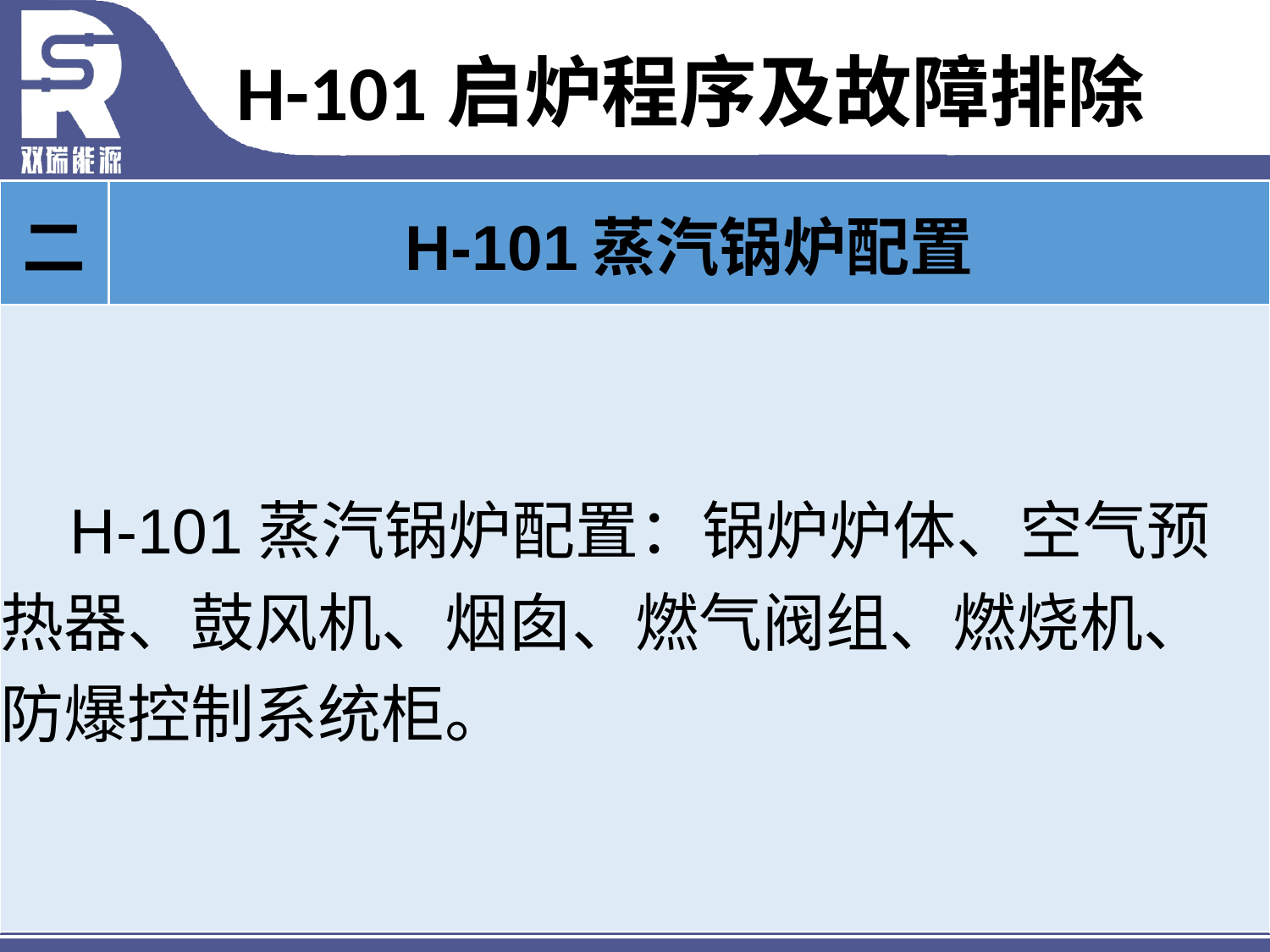

# H-101启炉程序及故障排除
| 二 | H-101蒸汽锅炉配置 |
| --- | --- |
| H-101蒸汽锅炉配置：锅炉炉体、空气预热器、鼓风机、烟囱、燃气阀组、燃烧机、防爆控制系统柜。 |  |